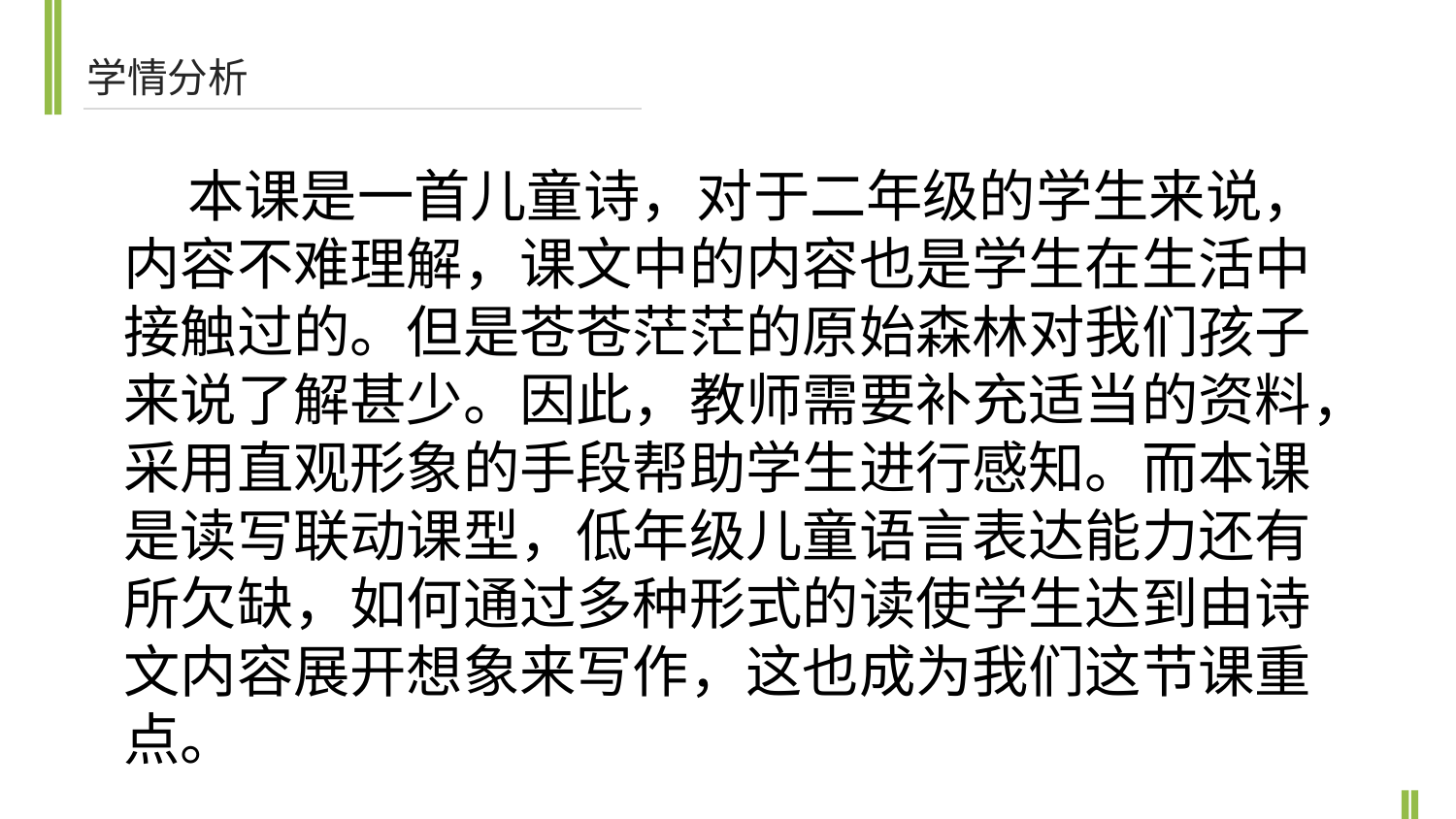

学情分析
    本课是一首儿童诗，对于二年级的学生来说，内容不难理解，课文中的内容也是学生在生活中接触过的。但是苍苍茫茫的原始森林对我们孩子来说了解甚少。因此，教师需要补充适当的资料，采用直观形象的手段帮助学生进行感知。而本课是读写联动课型，低年级儿童语言表达能力还有所欠缺，如何通过多种形式的读使学生达到由诗文内容展开想象来写作，这也成为我们这节课重点。
01
05
03
04